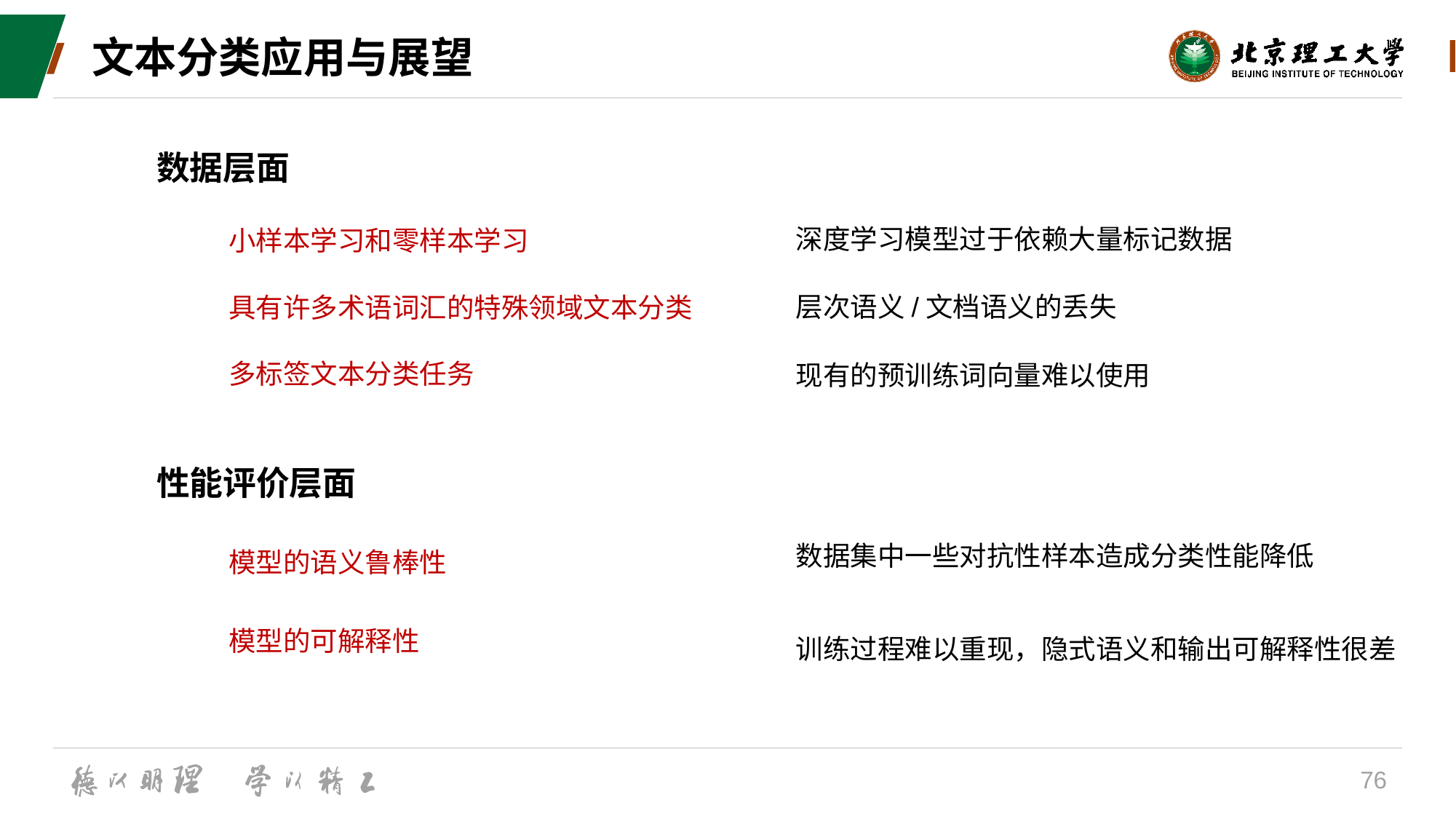

# 文本分类应用与展望
数据层面
深度学习模型过于依赖大量标记数据
小样本学习和零样本学习
层次语义/文档语义的丢失
具有许多术语词汇的特殊领域文本分类
多标签文本分类任务
现有的预训练词向量难以使用
性能评价层面
数据集中一些对抗性样本造成分类性能降低
模型的语义鲁棒性
模型的可解释性
训练过程难以重现，隐式语义和输出可解释性很差